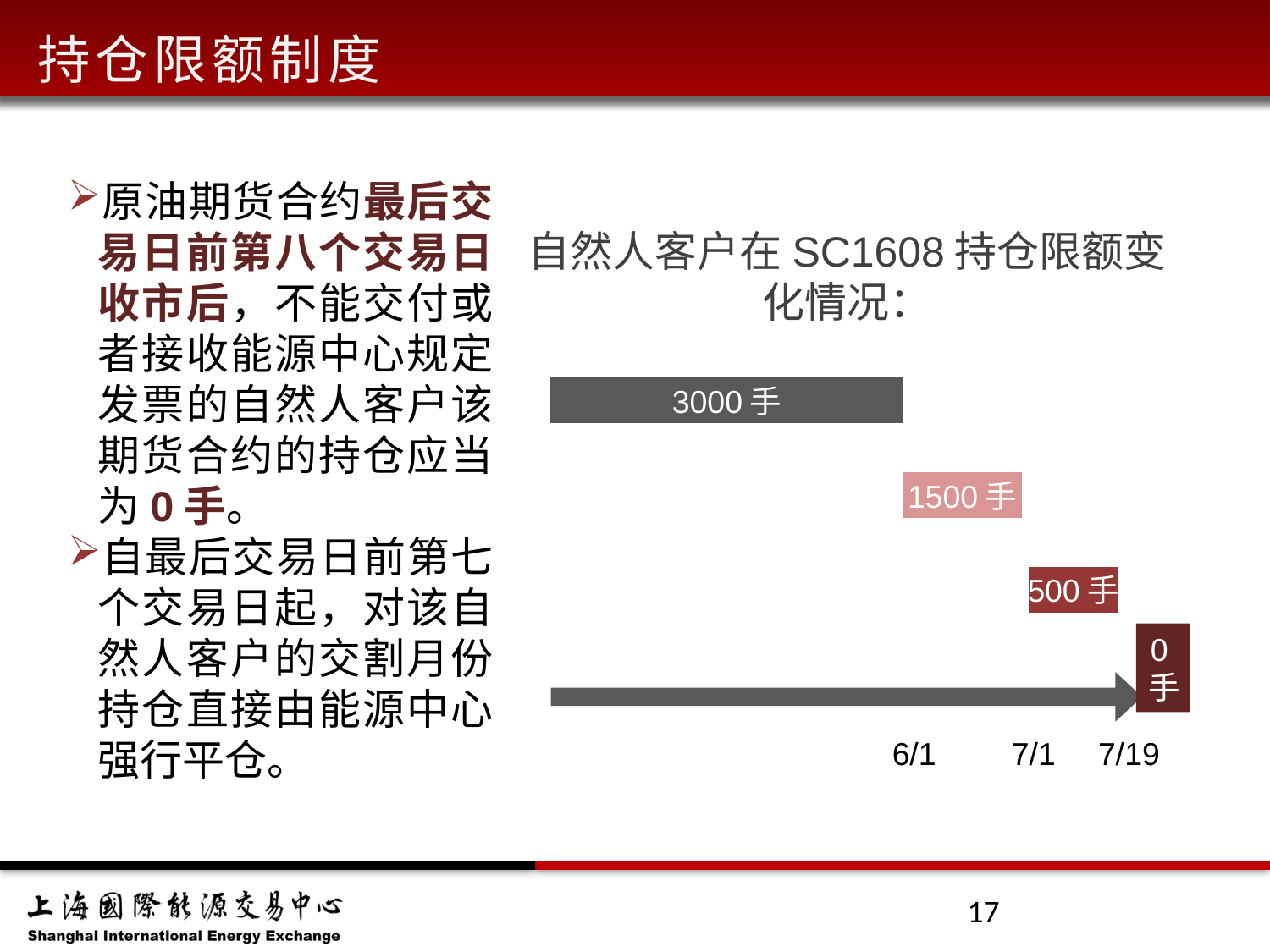

持仓限额制度
原油期货合约最后交易日前第八个交易日收市后，不能交付或者接收能源中心规定发票的自然人客户该期货合约的持仓应当为0手。
自最后交易日前第七个交易日起，对该自然人客户的交割月份持仓直接由能源中心强行平仓。
自然人客户在SC1608持仓限额变化情况：
3000手
1500手
500手
0手

6/1
7/19
7/1
17